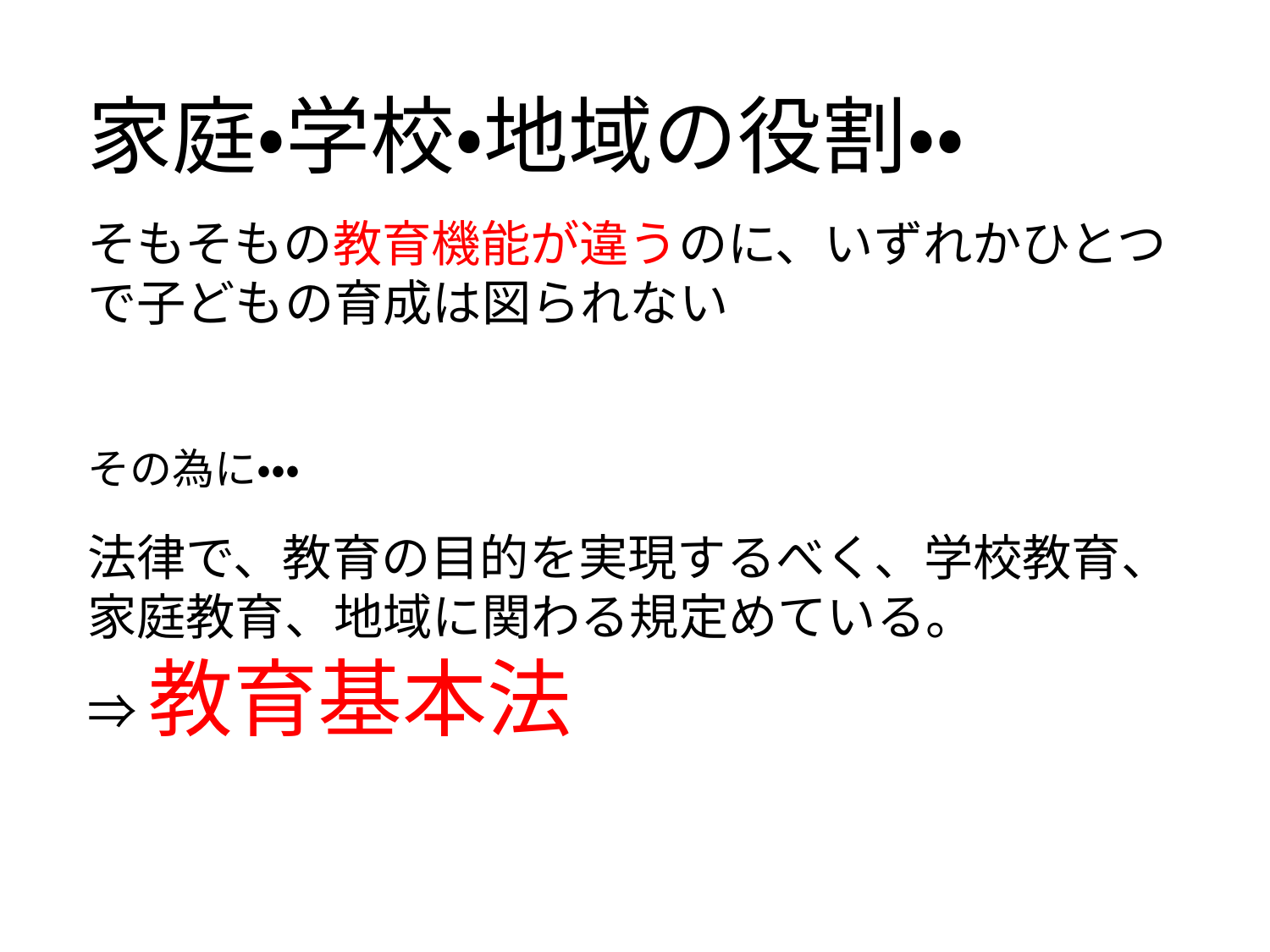

家庭・学校・地域の役割・・
そもそもの教育機能が違うのに、いずれかひとつで子どもの育成は図られない

その為に・・・
法律で、教育の目的を実現するべく、学校教育、家庭教育、地域に関わる規定めている。
⇒教育基本法